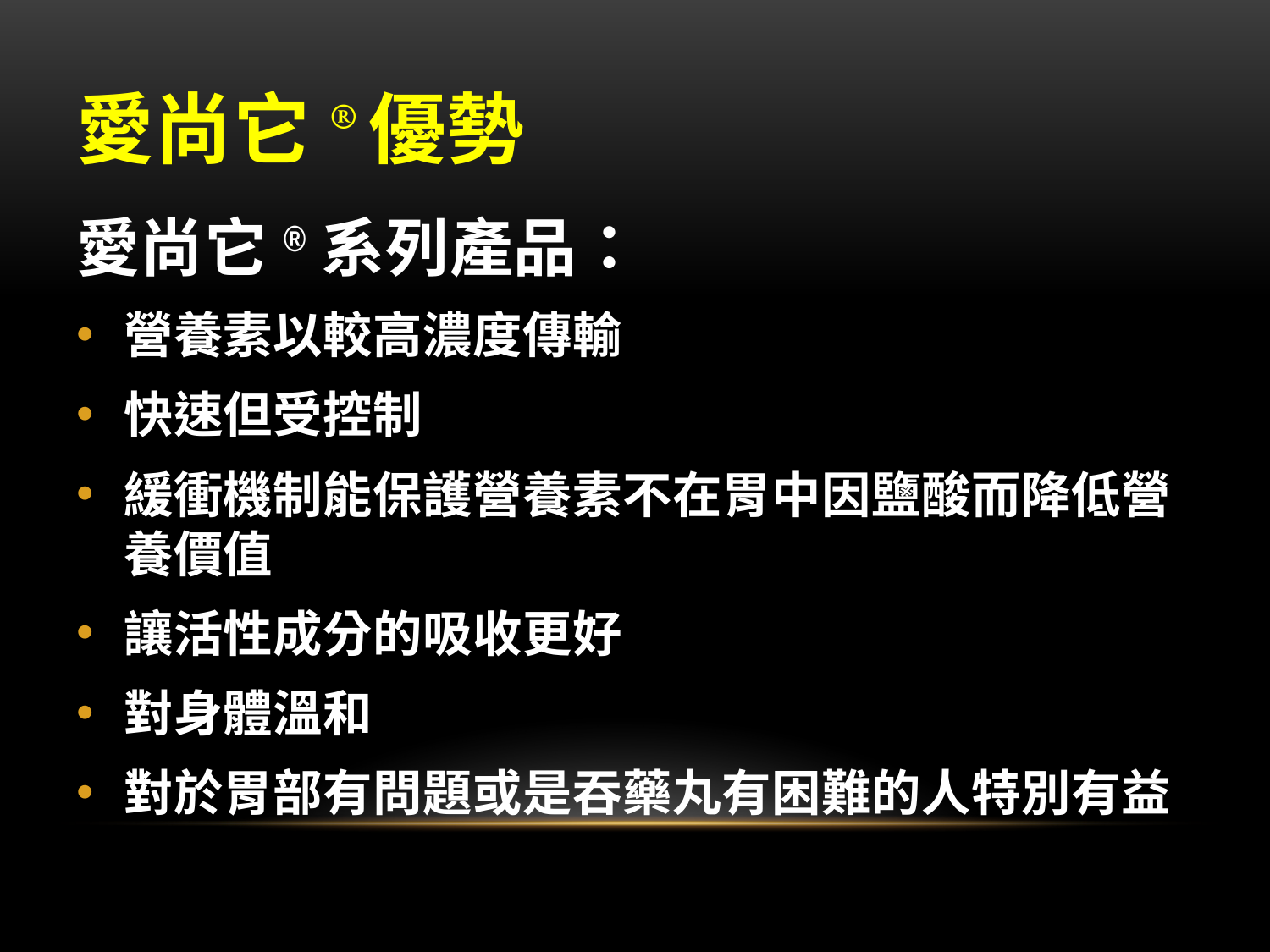

# 愛尚它®優勢
愛尚它®系列產品：
營養素以較高濃度傳輸
快速但受控制
緩衝機制能保護營養素不在胃中因鹽酸而降低營養價值
讓活性成分的吸收更好
對身體溫和
對於胃部有問題或是吞藥丸有困難的人特別有益